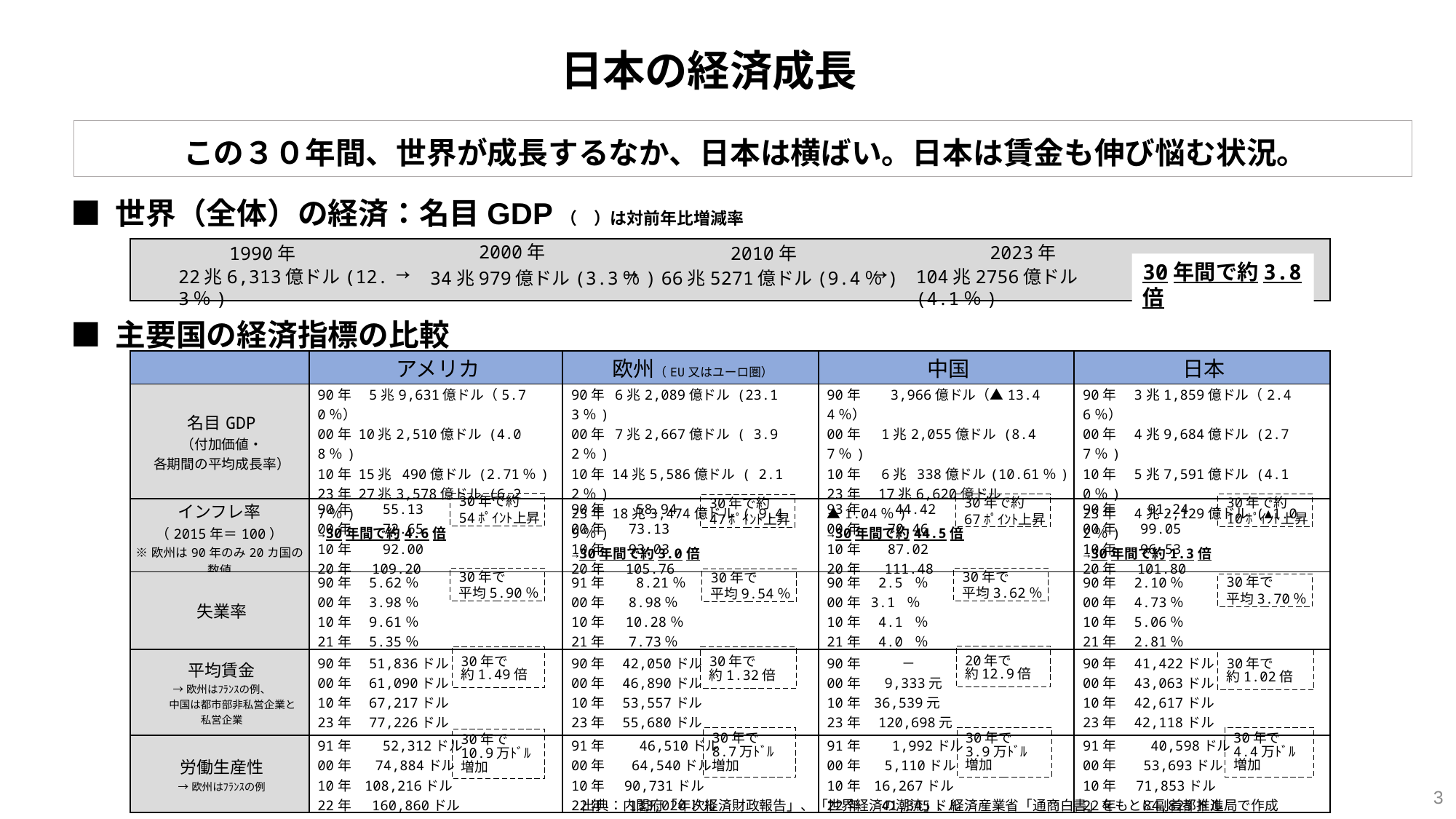

日本の経済成長

この３０年間、世界が成長するなか、日本は横ばい。日本は賃金も伸び悩む状況。
■ 世界（全体）の経済：名目GDP（　）は対前年比増減率
2000年
2023年
1990年
2010年
|  |
| --- |
→
→
→
30年間で約3.8倍
22兆6,313億ドル(12.3％)
104兆2756億ドル(4.1％)
34兆979億ドル(3.3％)
66兆5271億ドル(9.4％)
■ 主要国の経済指標の比較
|  | アメリカ | 欧州（EU又はユーロ圏） | 中国 | 日本 |
| --- | --- | --- | --- | --- |
| 名目GDP （付加価値・ 各期間の平均成長率） | 90年　5兆9,631億ドル（5.70％） 00年 10兆2,510億ドル (4.08％) 10年 15兆 490億ドル (2.71％) 23年 27兆3,578億ドル (6.27％) →30年間で約4.6倍 | 90年 6兆2,089億ドル (23.13％) 00年 7兆2,667億ドル ( 3.92％) 10年 14兆5,586億ドル ( 2.12％) 23年 18兆3,474億ドル ( 9.49％) →30年間で約3.0倍 | 90年　 3,966億ドル（▲13.44％） 00年　 1兆2,055億ドル (8.47％) 10年　 6兆 338億ドル(10.61％) 23年　17兆6,620億ドル ▲1.04％) →30年間で約44.5倍 | 90年　3兆1,859億ドル（2.46％） 00年　4兆9,684億ドル (2.77％) 10年　5兆7,591億ドル (4.10％) 23年　4兆2,129億ドル (▲1.02％) →30年間で約1.3倍 |
| インフレ率 （2015年＝100） ※欧州は90年のみ20カ国の数値 | 90年　　55.13 00年　　72.65 10年　　92.00 20年　 109.20 | 90年　　58.94 00年　 73.13 10年　 93.03 20年　 105.76 | 93年　　 44.42 00年　 70.46 10年　 87.02 20年 　 111.48 | 90年　　91.24 00年　 99.05 10年　 96.53 20年 　101.80 |
| 失業率 | 90年　5.62％ 00年　3.98％ 10年　9.61％ 21年　5.35％ | 91年　　8.21％ 00年　 8.98％ 10年 　10.28％ 21年　 7.73％ | 90年　2.5 ％ 00年 3.1 ％ 10年　4.1 ％ 21年　4.0 ％ | 90年　2.10％ 00年　4.73％ 10年　5.06％ 21年　2.81％ |
| 平均賃金 →欧州はﾌﾗﾝｽの例、 　　中国は都市部非私営企業と 私営企業 | 90年　51,836ドル 00年　61,090ドル 10年　67,217ドル 23年　77,226ドル | 90年　42,050ドル 00年　46,890ドル 10年　53,557ドル 23年　55,680ドル | 90年　　　－ 00年　 9,333元 10年 36,539元 23年　120,698元 | 90年　41,422ドル 00年　43,063ドル 10年　42,617ドル 23年　42,118ドル |
| 労働生産性 →欧州はﾌﾗﾝｽの例 | 91年　　52,312ドル 00年　 74,884ドル 10年 108,216ドル 22年　 160,860ドル | 91年　　 46,510ドル 00年　 64,540ドル 10年 90,731ドル 22年 　 133,020ドル | 91年　　1,992ドル 00年　 5,110ドル 10年 16,267ドル 22年　 41,345ドル | 91年　　 40,598ドル 00年　 53,693ドル 10年 71,853ドル 22年　 84,823ドル |
30年で約
54ﾎﾟｲﾝﾄ上昇
30年で約
10ﾎﾟｲﾝﾄ上昇
30年で約
67ﾎﾟｲﾝﾄ上昇
30年で約
47ﾎﾟｲﾝﾄ上昇
30年で
平均3.62％
30年で
平均5.90％
30年で
平均9.54％
30年で
平均3.70％
20年で
約12.9倍
30年で
約1.49倍
30年で
約1.32倍
30年で
約1.02倍
30年で
3.9万ﾄﾞﾙ
増加
30年で
4.4万ﾄﾞﾙ
増加
30年で
8.7万ﾄﾞﾙ
増加
30年で
10.9万ﾄﾞﾙ
増加
3
出典：内閣府「年次経済財政報告」、「世界経済の潮流」、経済産業省「通商白書」をもとに副首都推進局で作成